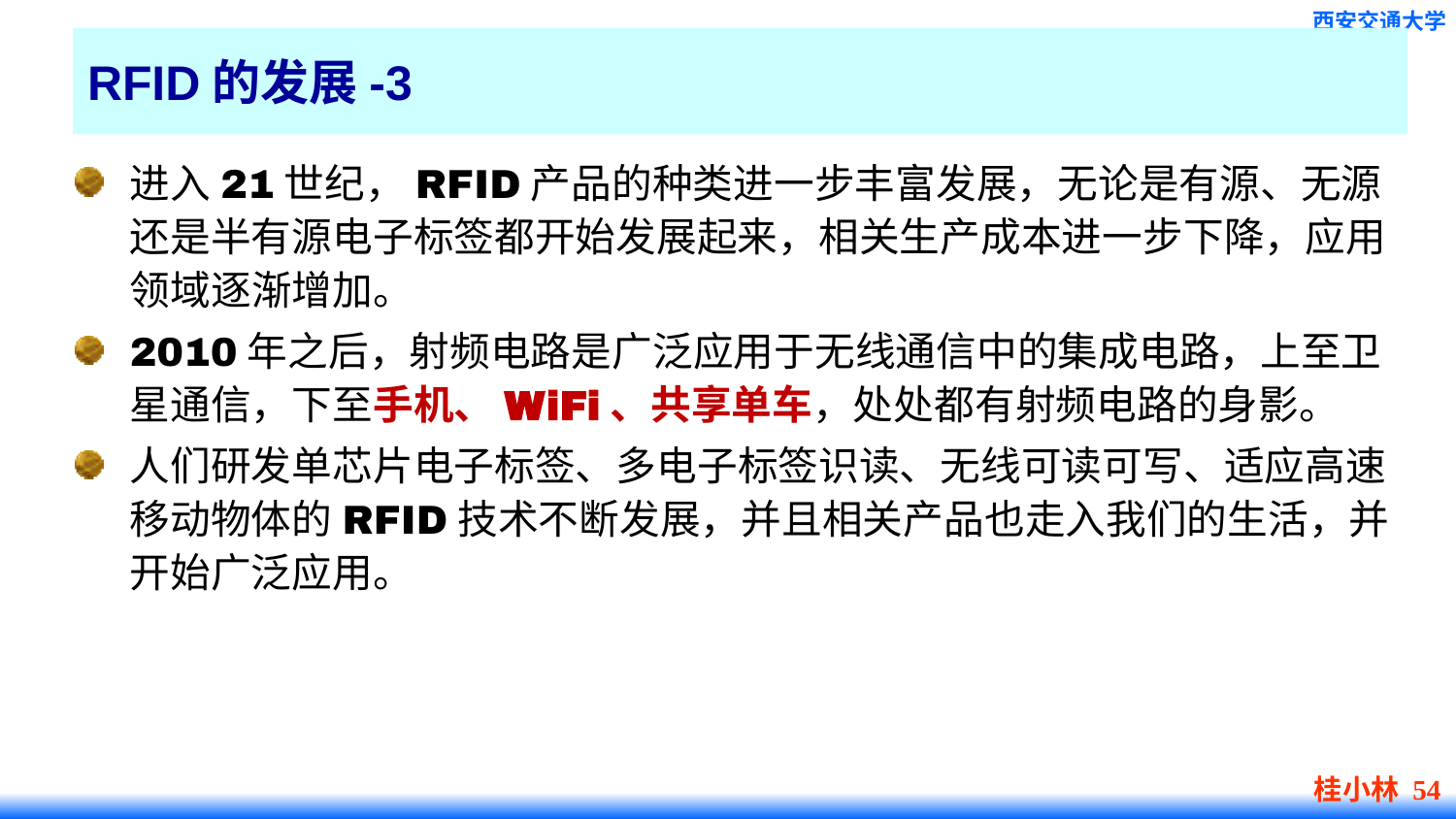

# RFID的发展-3
进入21世纪，RFID产品的种类进一步丰富发展，无论是有源、无源还是半有源电子标签都开始发展起来，相关生产成本进一步下降，应用领域逐渐增加。
2010年之后，射频电路是广泛应用于无线通信中的集成电路，上至卫星通信，下至手机、WiFi、共享单车，处处都有射频电路的身影。
人们研发单芯片电子标签、多电子标签识读、无线可读可写、适应高速移动物体的RFID技术不断发展，并且相关产品也走入我们的生活，并开始广泛应用。

桂小林 54